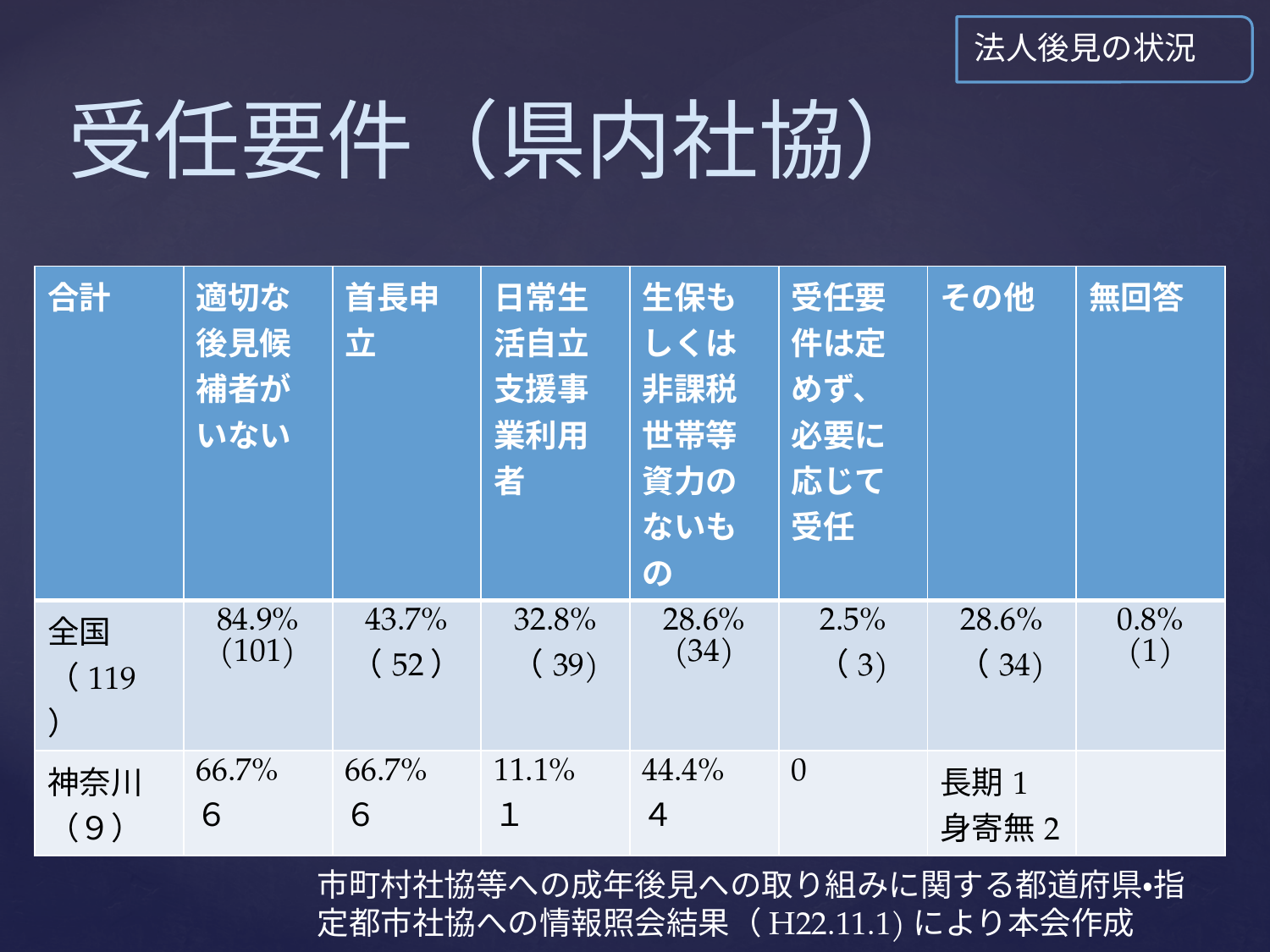

法人後見の状況
# 受任要件（県内社協）

| 合計 | 適切な後見候補者がいない | 首長申立 | 日常生活自立支援事業利用者 | 生保もしくは非課税世帯等資力のないもの | 受任要件は定めず、必要に応じて受任 | その他 | 無回答 |
| --- | --- | --- | --- | --- | --- | --- | --- |
| 全国 （119） | 84.9% (101) | 43.7% （52） | 32.8% （39) | 28.6% (34) | 2.5% （3) | 28.6% （34) | 0.8% (1) |
| 神奈川 （９） | 66.7% ６ | 66.7% ６ | 11.1% １ | 44.4% ４ | 0 | 長期1 身寄無2 |  |
市町村社協等への成年後見への取り組みに関する都道府県・指定都市社協への情報照会結果（H22.11.1)により本会作成